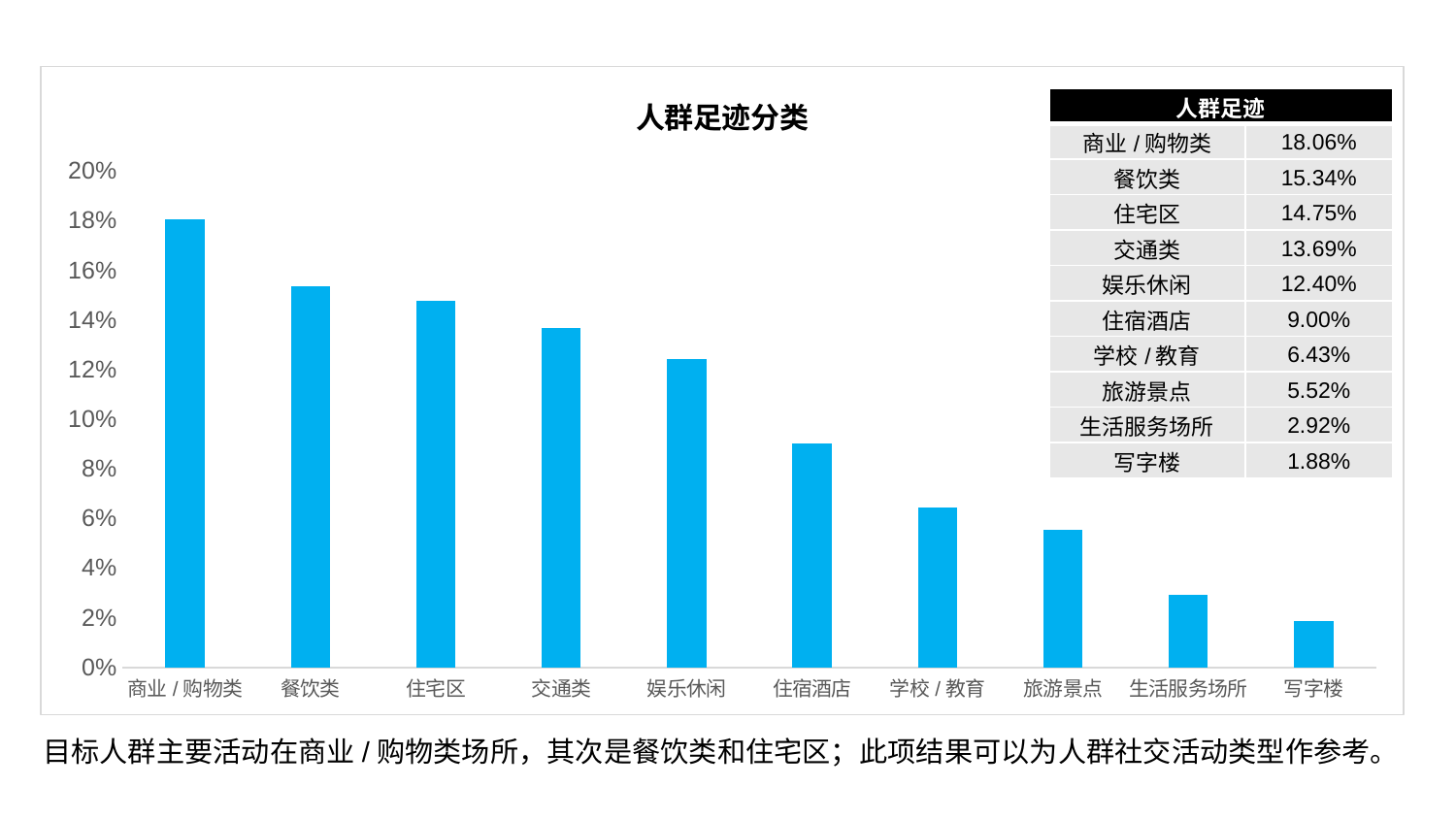

### Chart: 人群足迹分类

| Category |  |
|---|---|
| 商业/购物类 | 0.180646929824561 |
| 餐饮类 | 0.153371710526316 |
| 住宅区 | 0.147478070175439 |
| 交通类 | 0.136924342105263 |
| 娱乐休闲 | 0.124040570175439 |
| 住宿酒店 | 0.0900493421052632 |
| 学校/教育 | 0.064281798245614 |
| 旅游景点 | 0.0552357456140351 |
| 生活服务场所 | 0.0291940789473684 |
| 写字楼 | 0.0187774122807018 |
| 人群足迹 |  |
| --- | --- |
| 商业/购物类 | 18.06% |
| 餐饮类 | 15.34% |
| 住宅区 | 14.75% |
| 交通类 | 13.69% |
| 娱乐休闲 | 12.40% |
| 住宿酒店 | 9.00% |
| 学校/教育 | 6.43% |
| 旅游景点 | 5.52% |
| 生活服务场所 | 2.92% |
| 写字楼 | 1.88% |
目标人群主要活动在商业/购物类场所，其次是餐饮类和住宅区；此项结果可以为人群社交活动类型作参考。